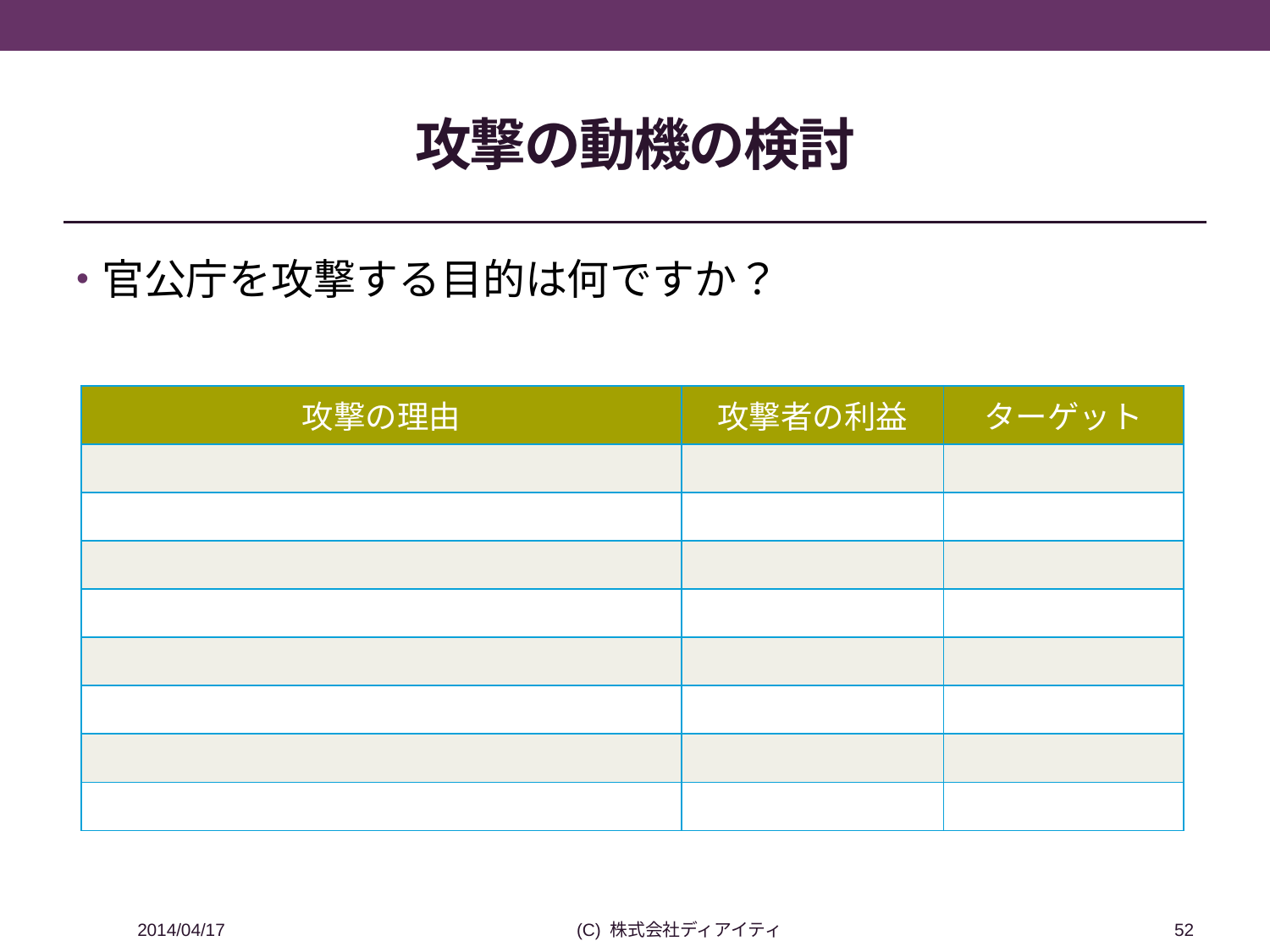

# 攻撃の動機の検討
官公庁を攻撃する目的は何ですか？
| 攻撃の理由 | 攻撃者の利益 | ターゲット |
| --- | --- | --- |
|  |  |  |
|  |  |  |
|  |  |  |
|  |  |  |
|  |  |  |
|  |  |  |
|  |  |  |
|  |  |  |
2014/04/17
(C) 株式会社ディアイティ
52